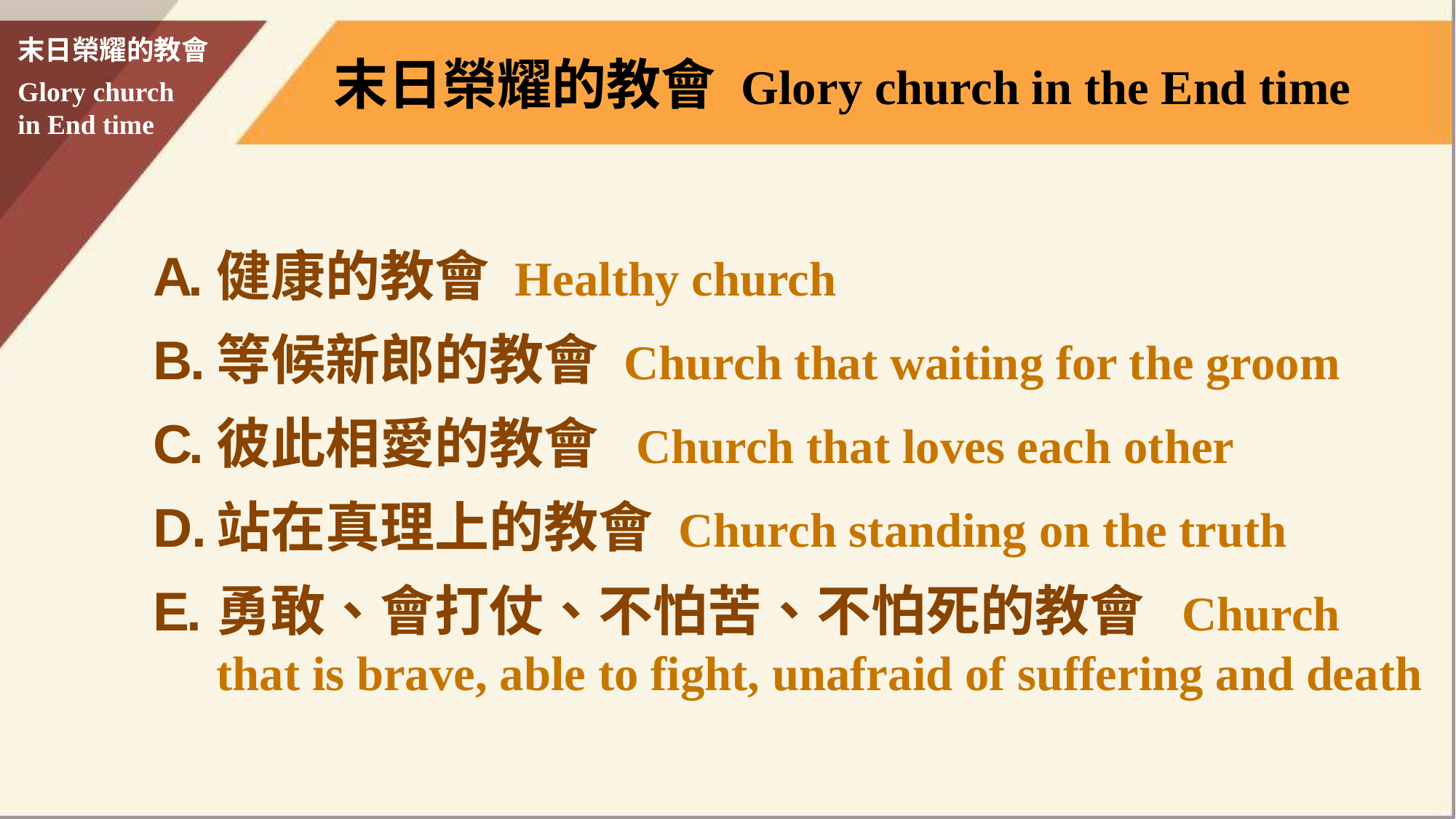

末日榮耀的教會 Glory church in the End time
健康的教會 Healthy church
等候新郎的教會 Church that waiting for the groom
彼此相愛的教會  Church that loves each other
站在真理上的教會 Church standing on the truth
勇敢、會打仗、不怕苦、不怕死的教會  Church that is brave, able to fight, unafraid of suffering and death